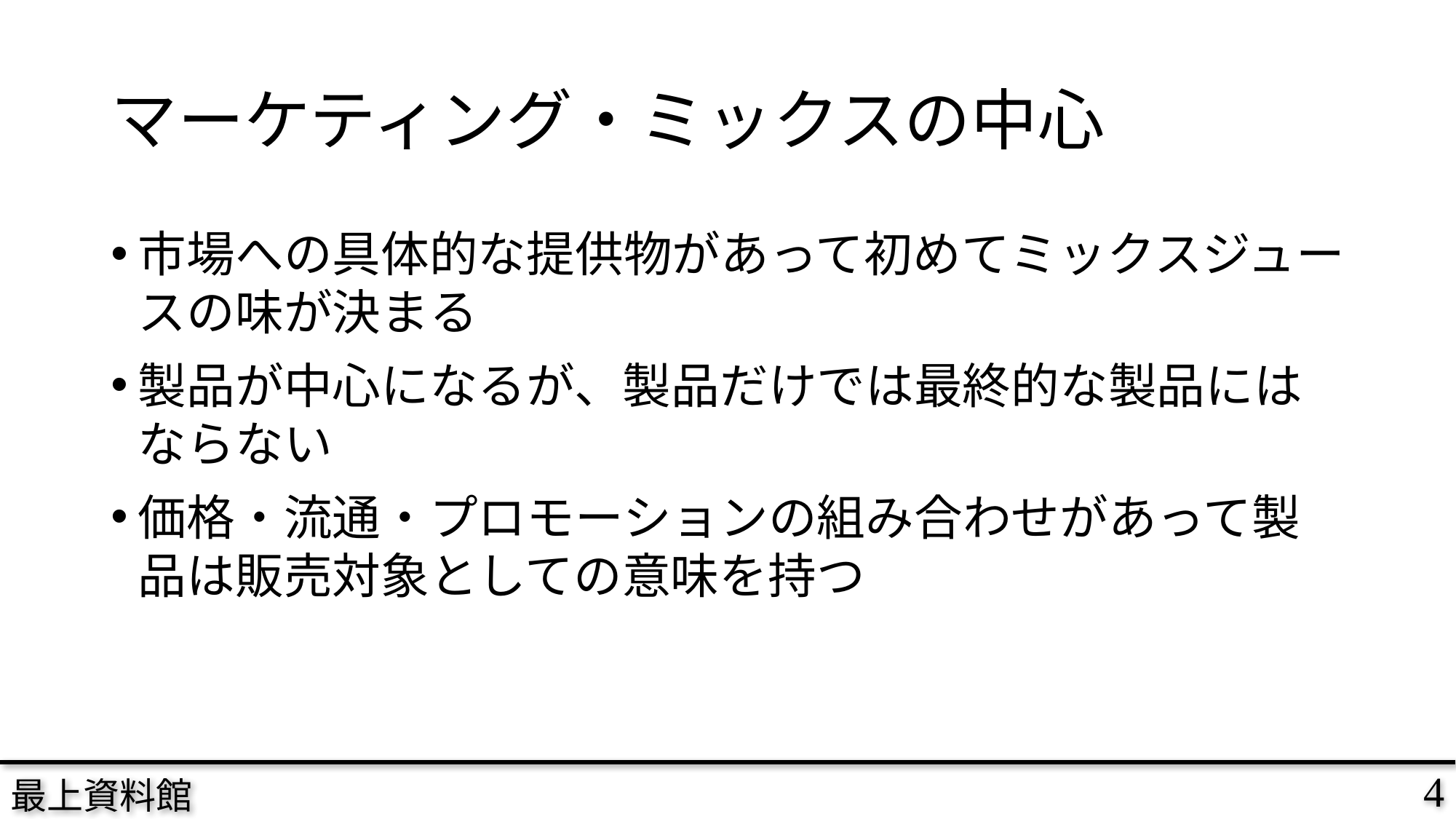

# マーケティング・ミックスの中心
市場への具体的な提供物があって初めてミックスジュースの味が決まる
製品が中心になるが、製品だけでは最終的な製品にはならない
価格・流通・プロモーションの組み合わせがあって製品は販売対象としての意味を持つ